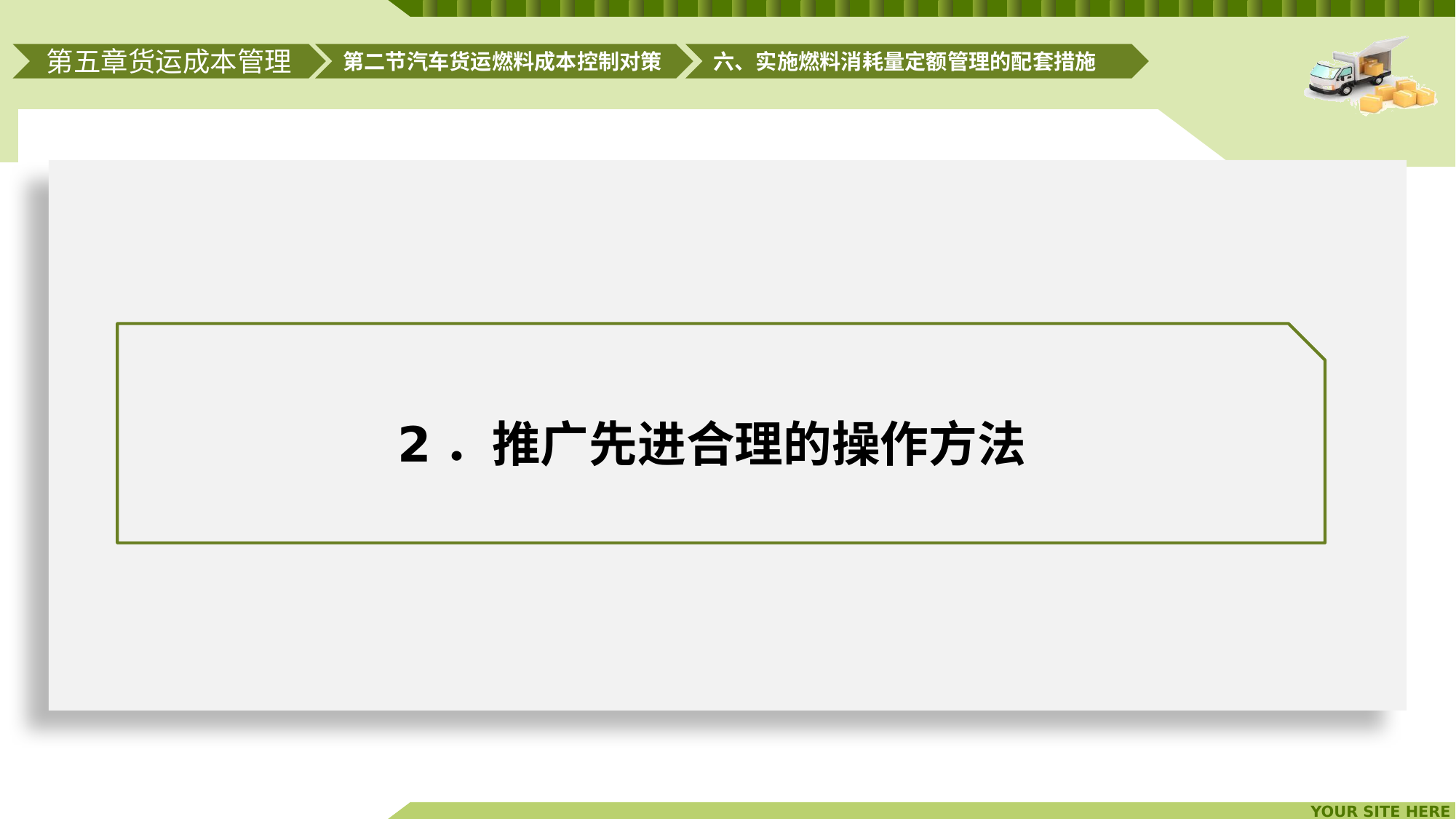

第二节汽车货运燃料成本控制对策
六、实施燃料消耗量定额管理的配套措施
第五章货运成本管理
2．推广先进合理的操作方法